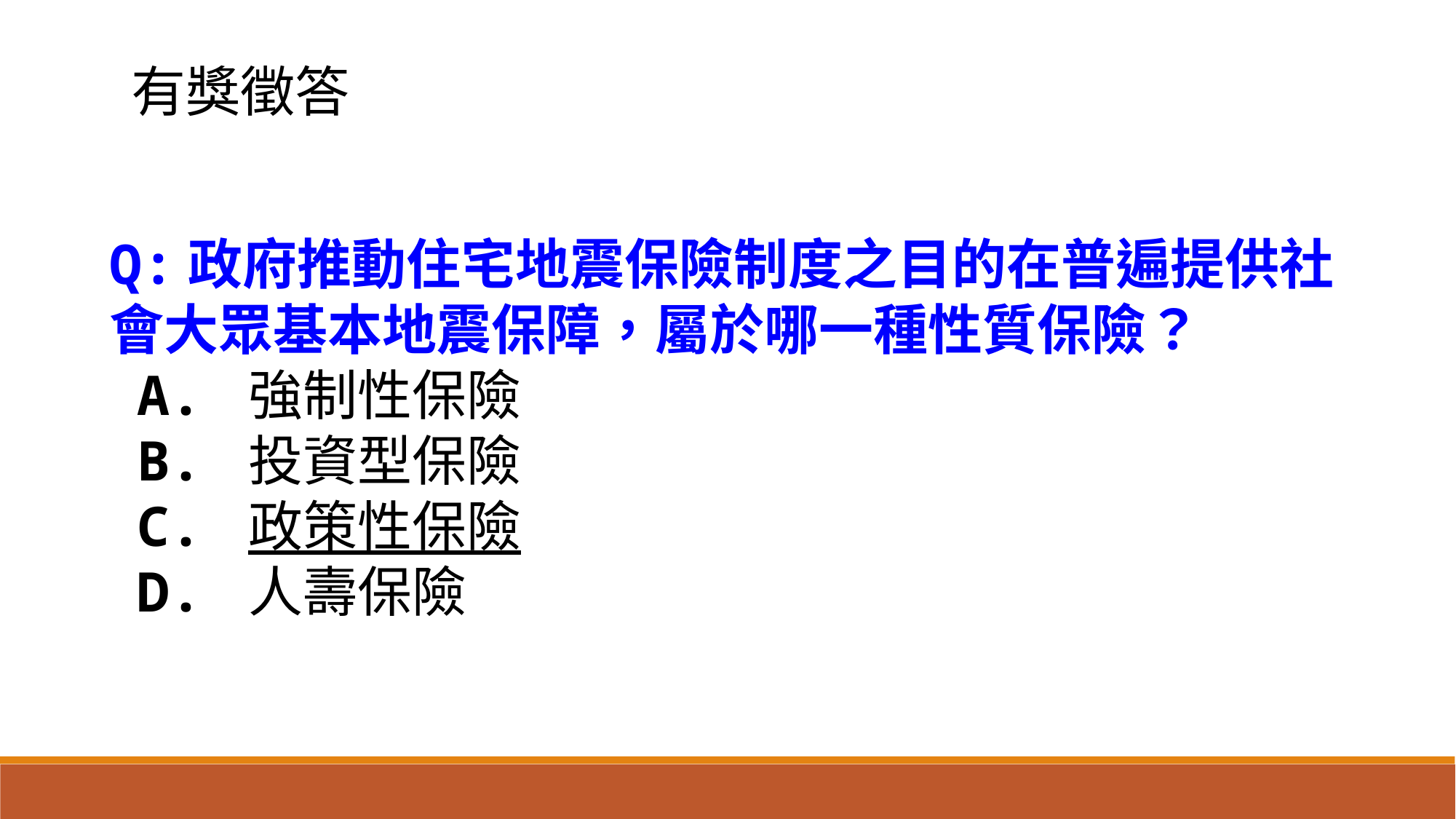

有獎徵答
Q:政府推動住宅地震保險制度之目的在普遍提供社會大眾基本地震保障，屬於哪一種性質保險？
A. 強制性保險
B. 投資型保險
C. 政策性保險
D. 人壽保險